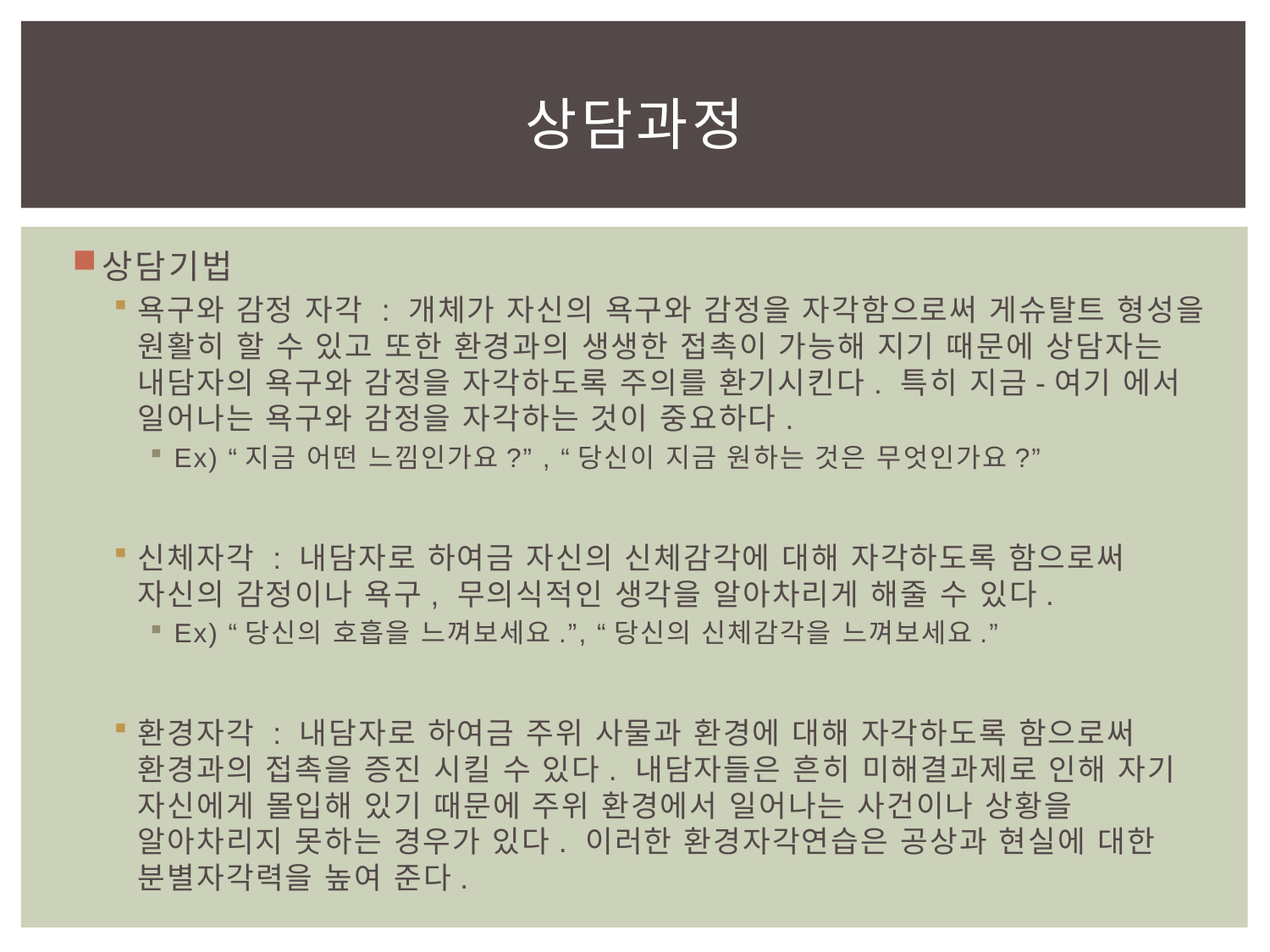

# 상담과정
상담기법
욕구와 감정 자각 : 개체가 자신의 욕구와 감정을 자각함으로써 게슈탈트 형성을 원활히 할 수 있고 또한 환경과의 생생한 접촉이 가능해 지기 때문에 상담자는 내담자의 욕구와 감정을 자각하도록 주의를 환기시킨다. 특히 지금-여기 에서 일어나는 욕구와 감정을 자각하는 것이 중요하다.
Ex) “지금 어떤 느낌인가요?” , “당신이 지금 원하는 것은 무엇인가요?”

신체자각 : 내담자로 하여금 자신의 신체감각에 대해 자각하도록 함으로써 자신의 감정이나 욕구, 무의식적인 생각을 알아차리게 해줄 수 있다.
Ex) “당신의 호흡을 느껴보세요.”, “당신의 신체감각을 느껴보세요.”

환경자각 : 내담자로 하여금 주위 사물과 환경에 대해 자각하도록 함으로써 환경과의 접촉을 증진 시킬 수 있다. 내담자들은 흔히 미해결과제로 인해 자기 자신에게 몰입해 있기 때문에 주위 환경에서 일어나는 사건이나 상황을 알아차리지 못하는 경우가 있다. 이러한 환경자각연습은 공상과 현실에 대한 분별자각력을 높여 준다.